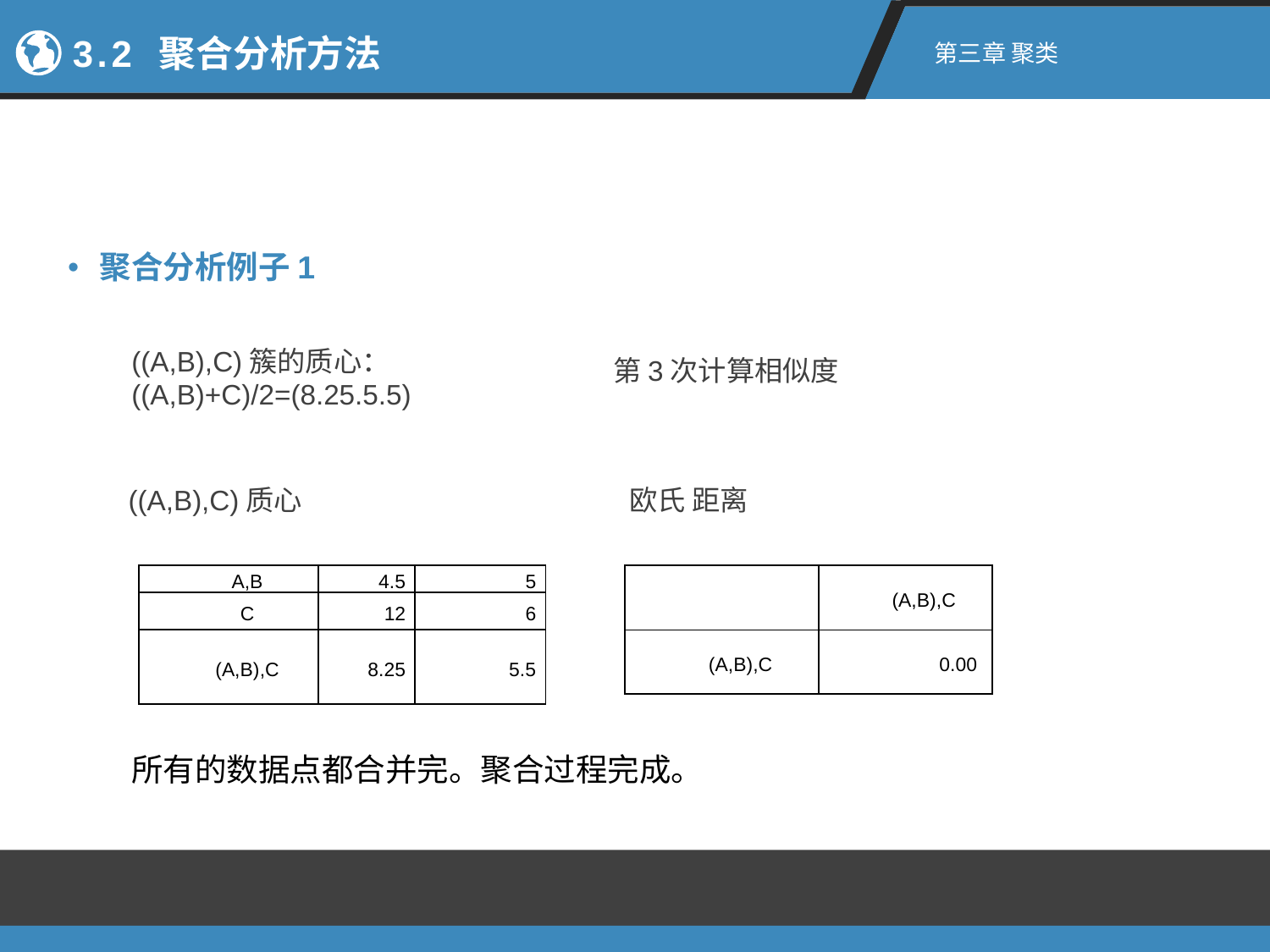

3.2 聚合分析方法

第三章 聚类

聚合分析例子1

((A,B),C)簇的质心：
((A,B)+C)/2=(8.25.5.5)
第3次计算相似度
((A,B),C)质心
欧氏 距离
| A,B | 4.5 | 5 |
| --- | --- | --- |
| C | 12 | 6 |
| (A,B),C | 8.25 | 5.5 |
|  | (A,B),C |
| --- | --- |
| (A,B),C | 0.00 |
所有的数据点都合并完。聚合过程完成。